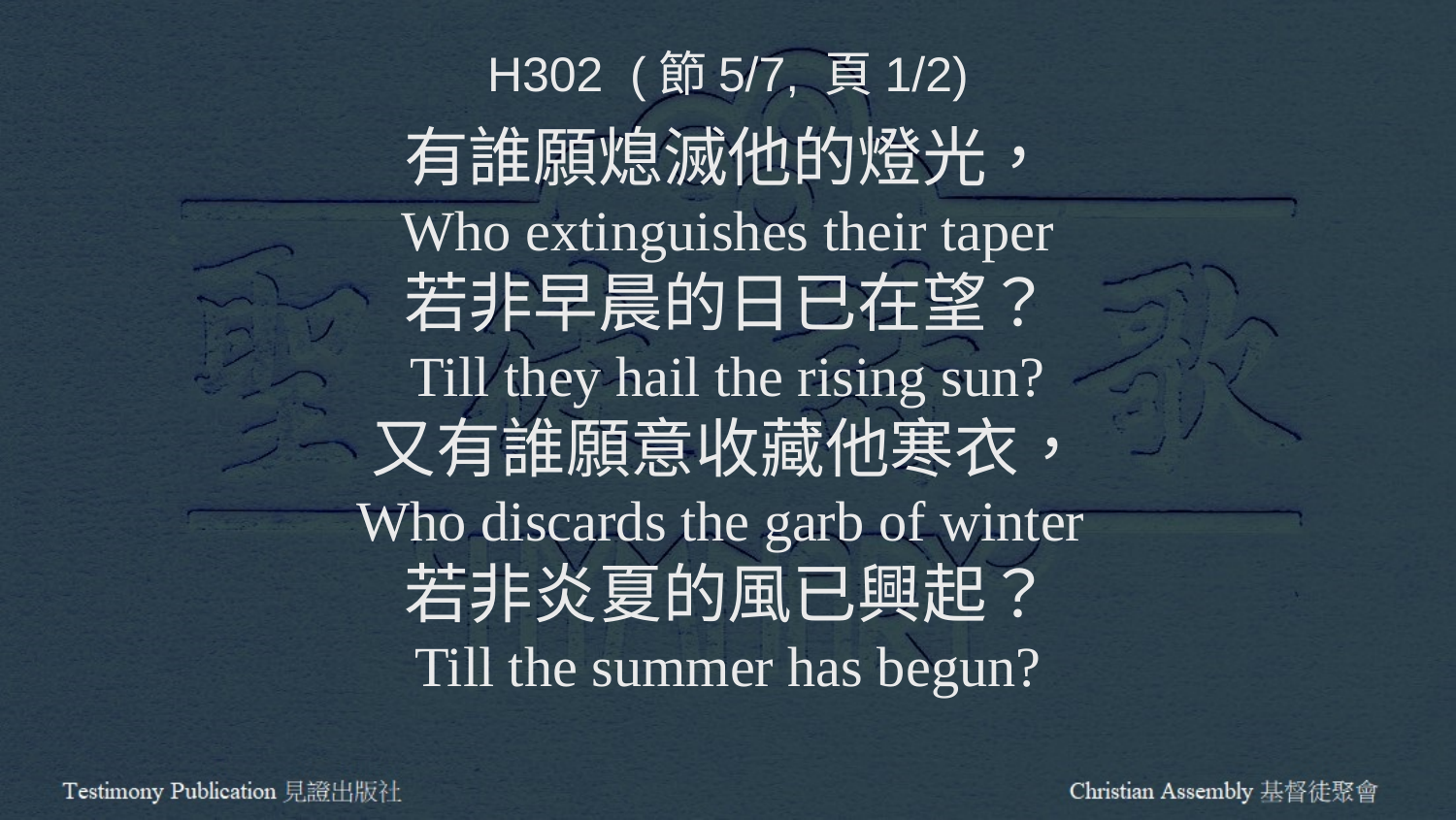

H302  (節5/7, 頁1/2)
有誰願熄滅他的燈光，
Who extinguishes their taper
若非早晨的日已在望？
Till they hail the rising sun?
又有誰願意收藏他寒衣，
Who discards the garb of winter
若非炎夏的風已興起？
Till the summer has begun?